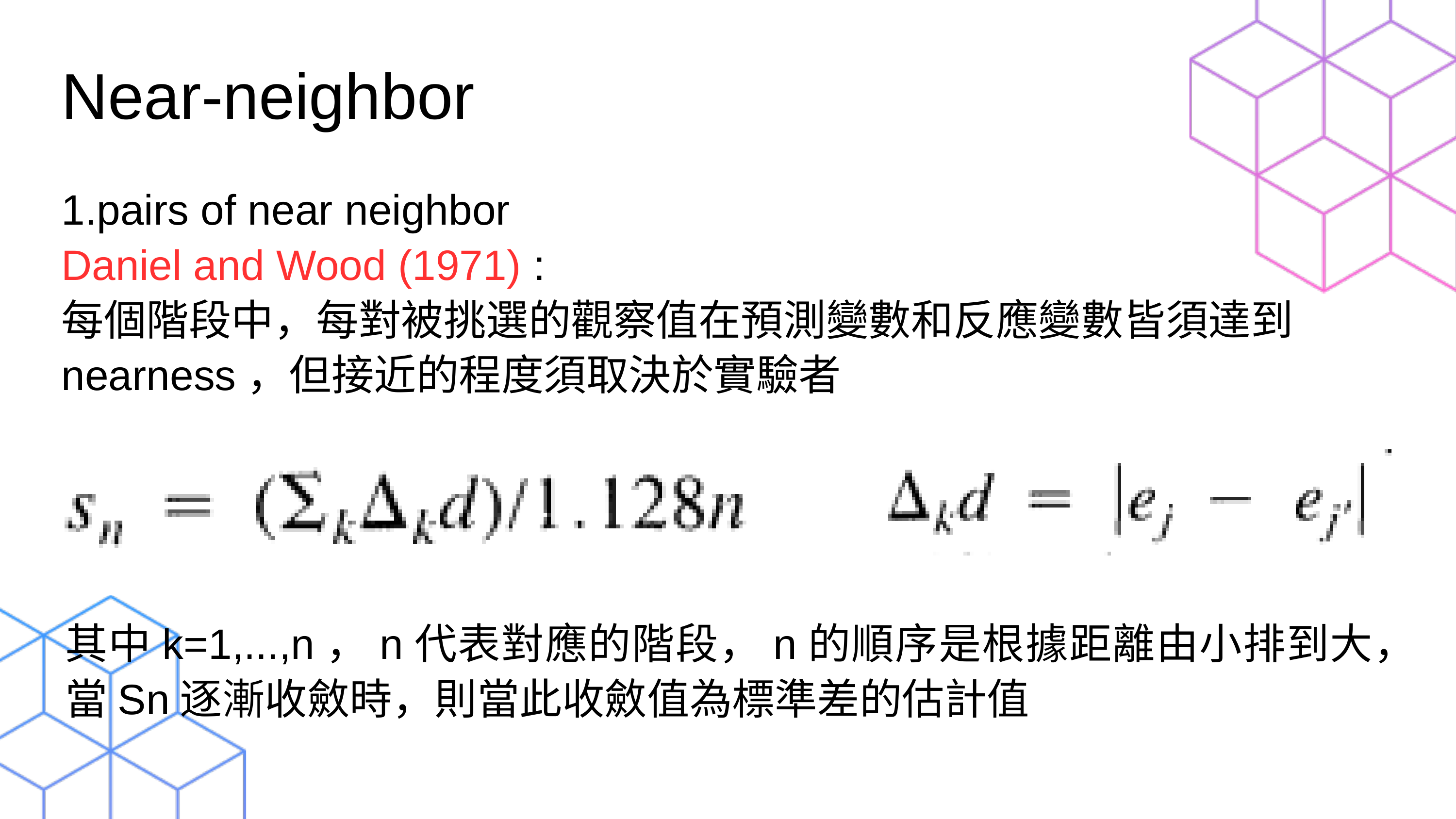

Near-neighbor
1.pairs of near neighbor
Daniel and Wood (1971) :
每個階段中，每對被挑選的觀察值在預測變數和反應變數皆須達到nearness，但接近的程度須取決於實驗者

其中k=1,...,n，n代表對應的階段，n的順序是根據距離由小排到大，當Sn逐漸收斂時，則當此收斂值為標準差的估計值